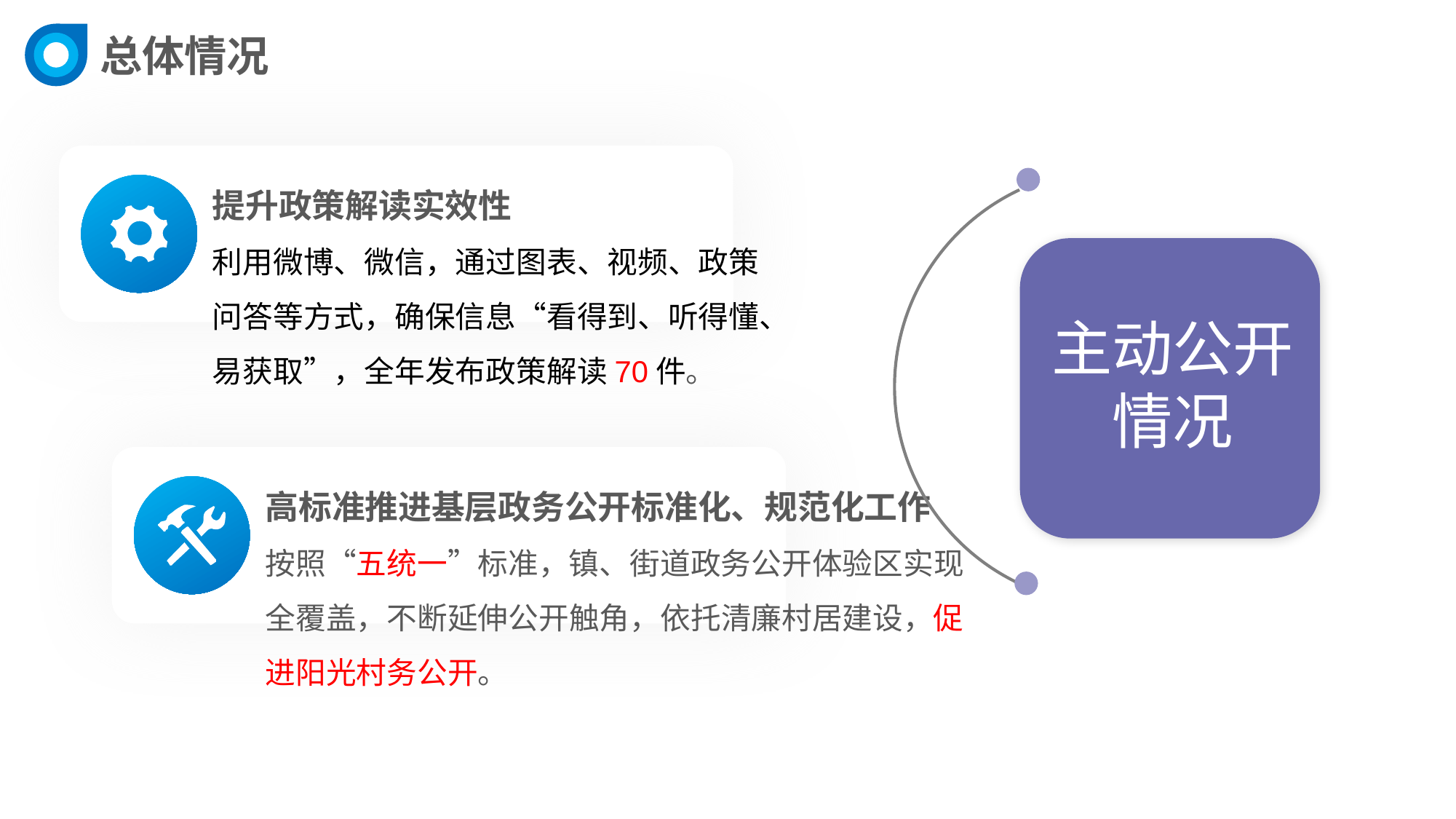

总体情况

提升政策解读实效性
利用微博、微信，通过图表、视频、政策问答等方式，确保信息“看得到、听得懂、易获取”，全年发布政策解读70件。

主动公开
情况

高标准推进基层政务公开标准化、规范化工作
按照“五统一”标准，镇、街道政务公开体验区实现全覆盖，不断延伸公开触角，依托清廉村居建设，促进阳光村务公开。